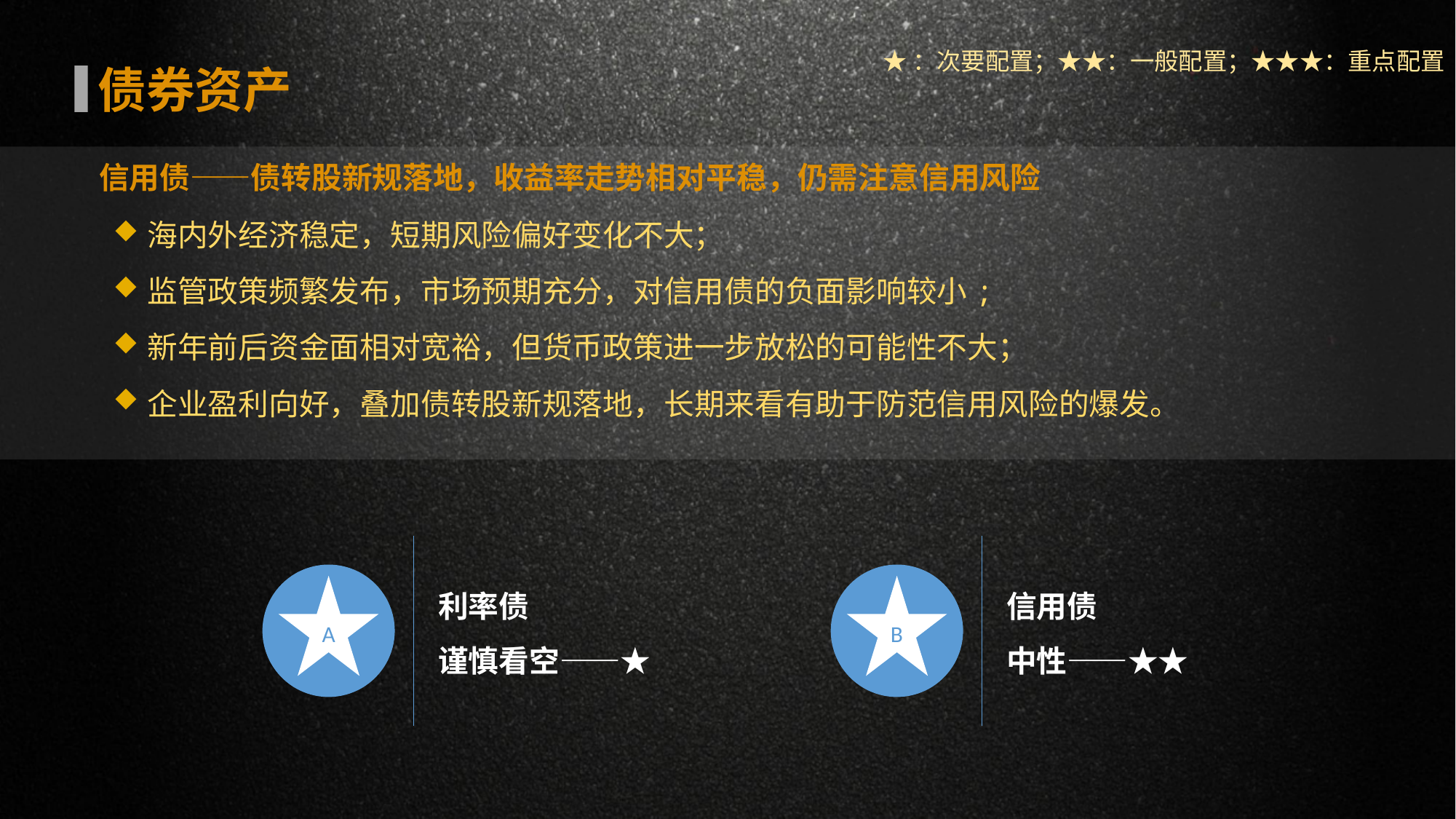

★：次要配置；★★：一般配置；★★★：重点配置
债券资产

信用债——债转股新规落地，收益率走势相对平稳，仍需注意信用风险
海内外经济稳定，短期风险偏好变化不大；
监管政策频繁发布，市场预期充分，对信用债的负面影响较小;
新年前后资金面相对宽裕，但货币政策进一步放松的可能性不大；
企业盈利向好，叠加债转股新规落地，长期来看有助于防范信用风险的爆发。

利率债
谨慎看空——★

A

B
信用债
中性——★★

14